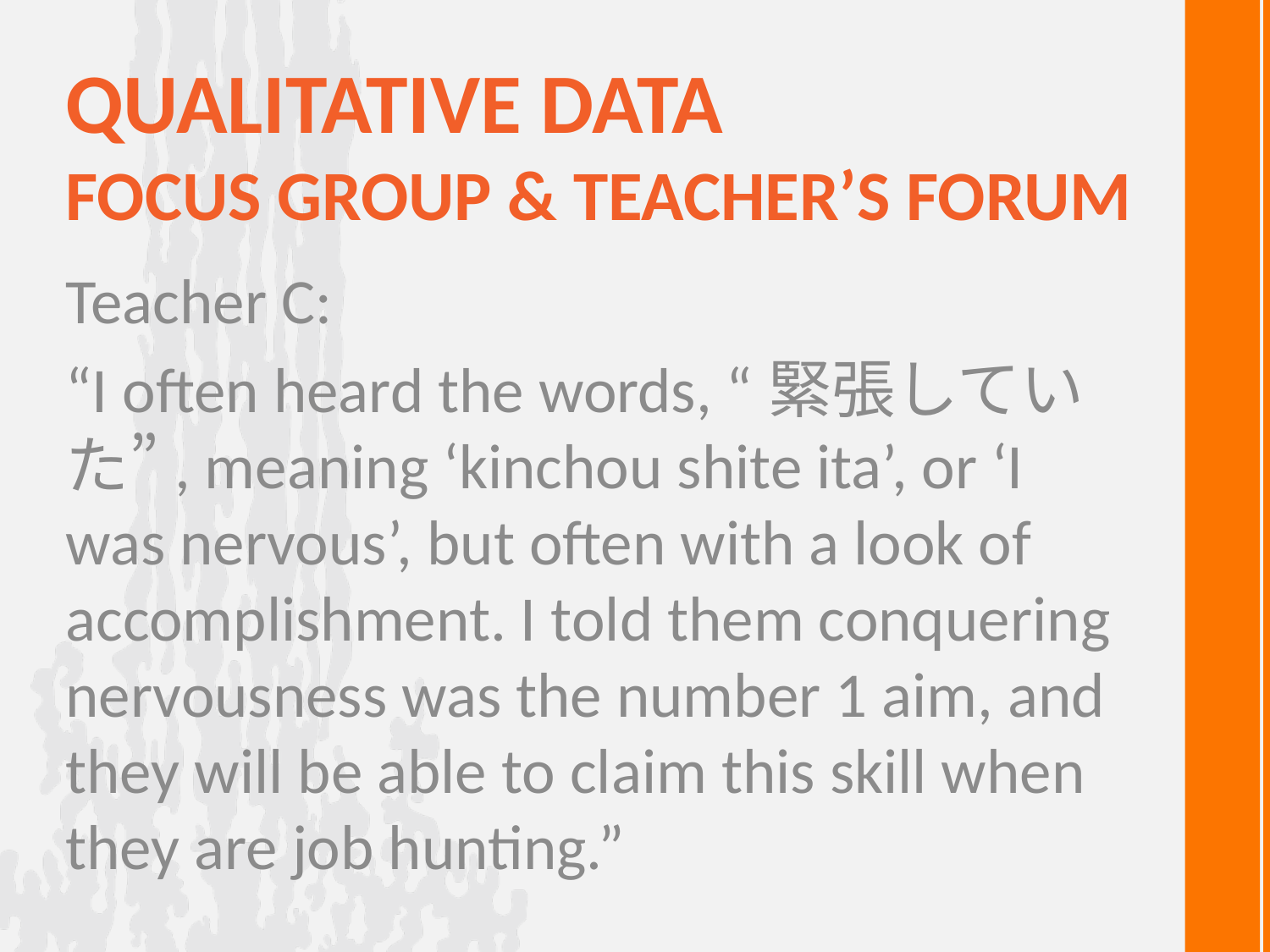

# Qualitative Data focus group & teacher’s forum
Teacher C:
“I often heard the words, “緊張していた”, meaning ‘kinchou shite ita’, or ‘I was nervous’, but often with a look of accomplishment. I told them conquering nervousness was the number 1 aim, and they will be able to claim this skill when they are job hunting.”